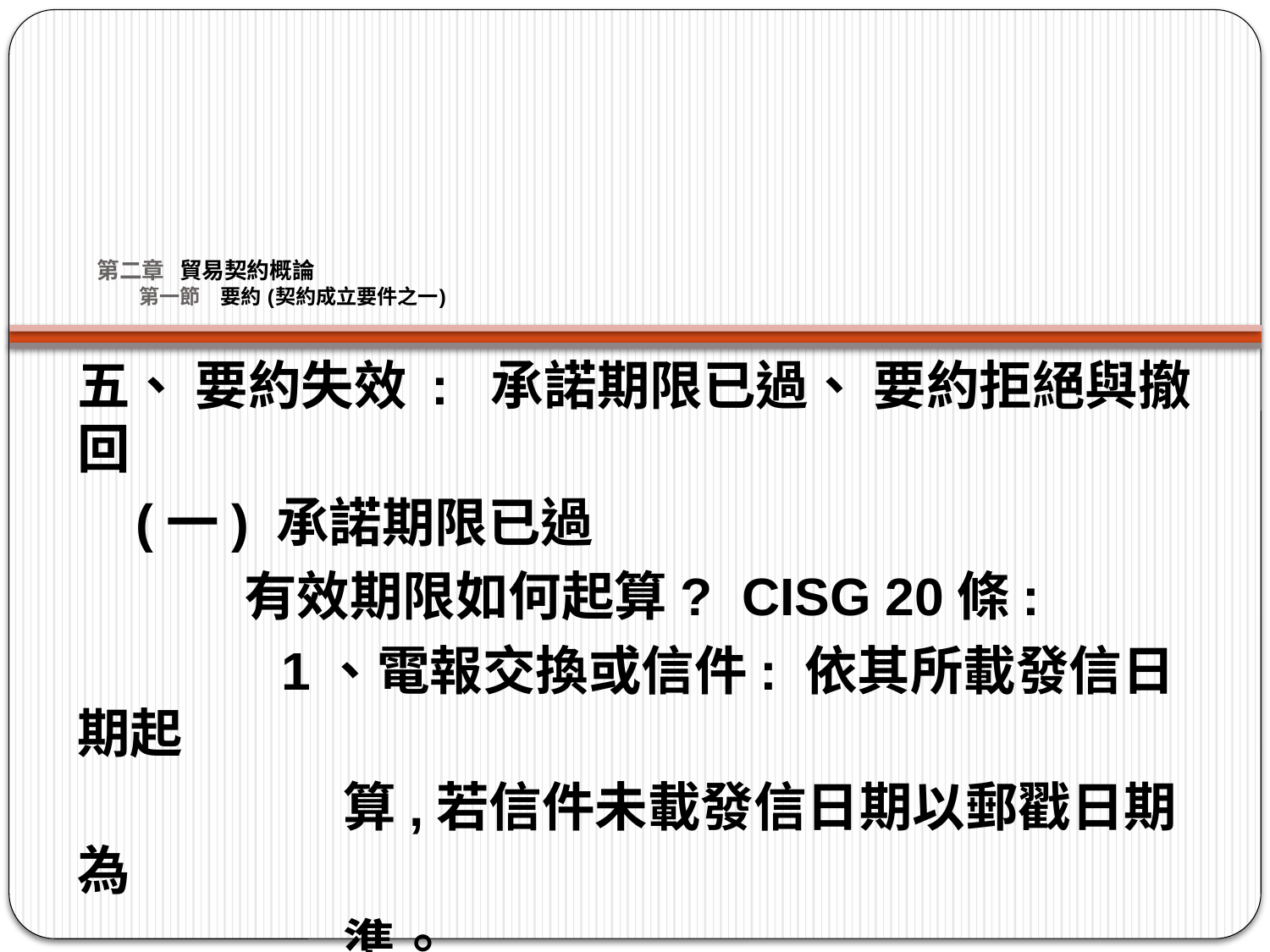

# 第二章   貿易契約概論 第一節　要約 (契約成立要件之一)
五、 要約失效 :  承諾期限已過、 要約拒絕與撤回
    (一) 承諾期限已過
             有效期限如何起算?  CISG 20條:
              1、電報交換或信件: 依其所載發信日期起
                     算,若信件未載發信日期以郵戳日期為
                     準。
              2、電話電傳或其他更快數通信方法:  以要
                     約送達被要約人時起算。